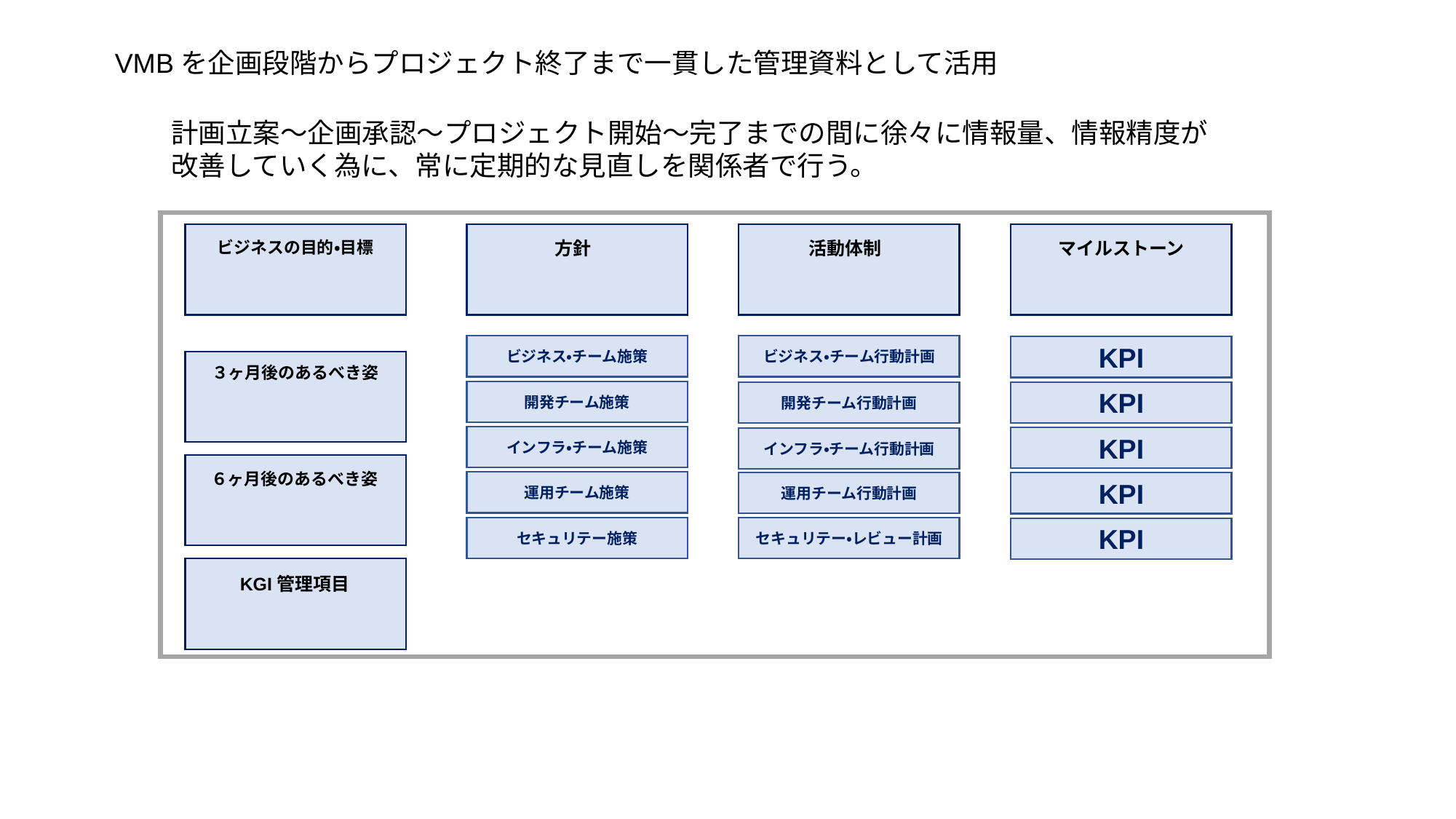

VMBを企画段階からプロジェクト終了まで一貫した管理資料として活用
計画立案～企画承認～プロジェクト開始～完了までの間に徐々に情報量、情報精度が改善していく為に、常に定期的な見直しを関係者で行う。

ビジネス・チーム施策
ビジネス・チーム行動計画
KPI

開発チーム施策
開発チーム行動計画
KPI
インフラ・チーム施策
KPI
インフラ・チーム行動計画

運用チーム施策
運用チーム行動計画
KPI
セキュリテー施策
セキュリテー・レビュー計画
KPI

ビジネスの目的・目標
活動体制
マイルストーン
方針
３ヶ月後のあるべき姿
６ヶ月後のあるべき姿
KGI管理項目